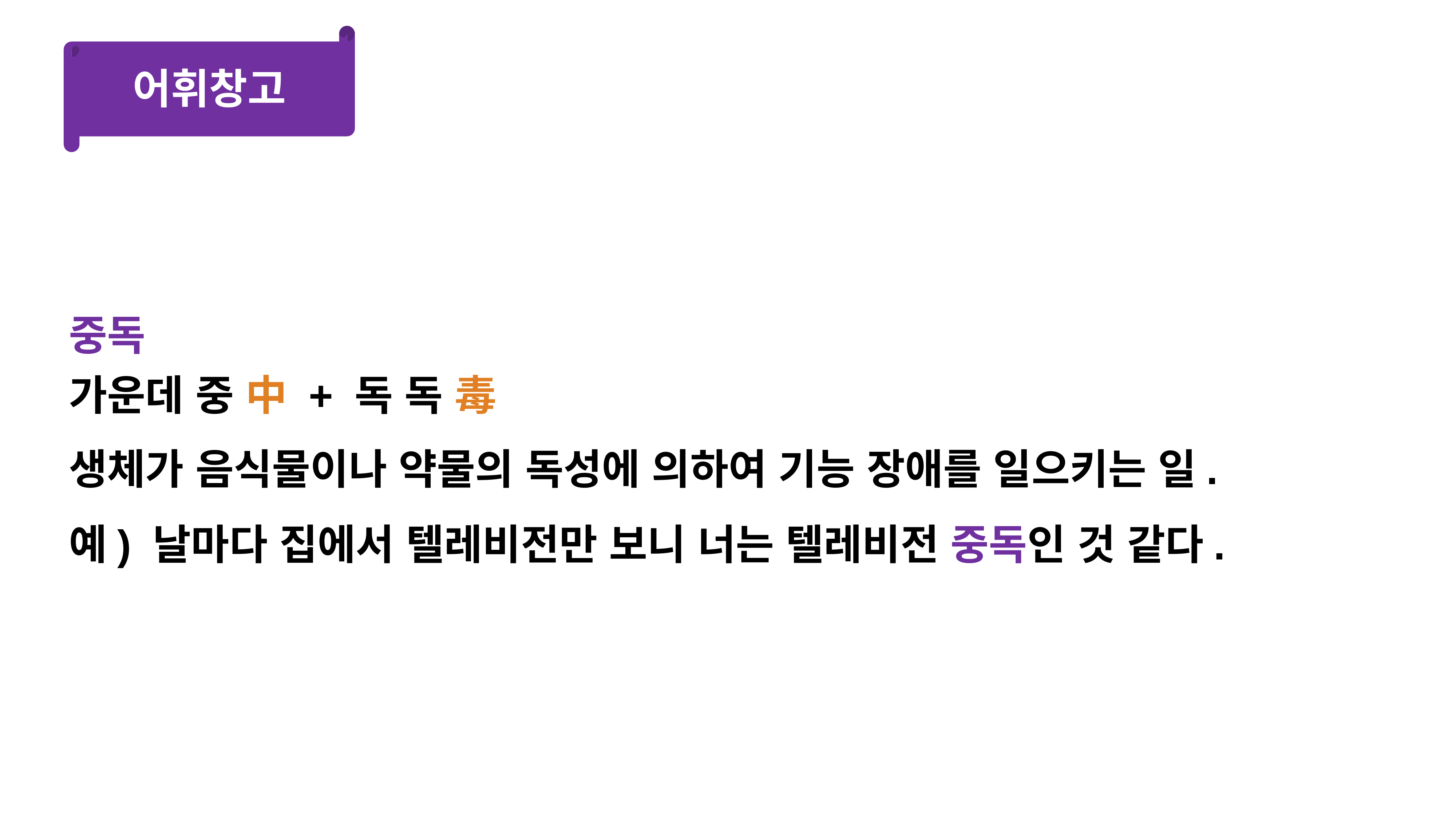

어휘창고
중독
가운데 중 中 + 독 독 毒
생체가 음식물이나 약물의 독성에 의하여 기능 장애를 일으키는 일.
예) 날마다 집에서 텔레비전만 보니 너는 텔레비전 중독인 것 같다.